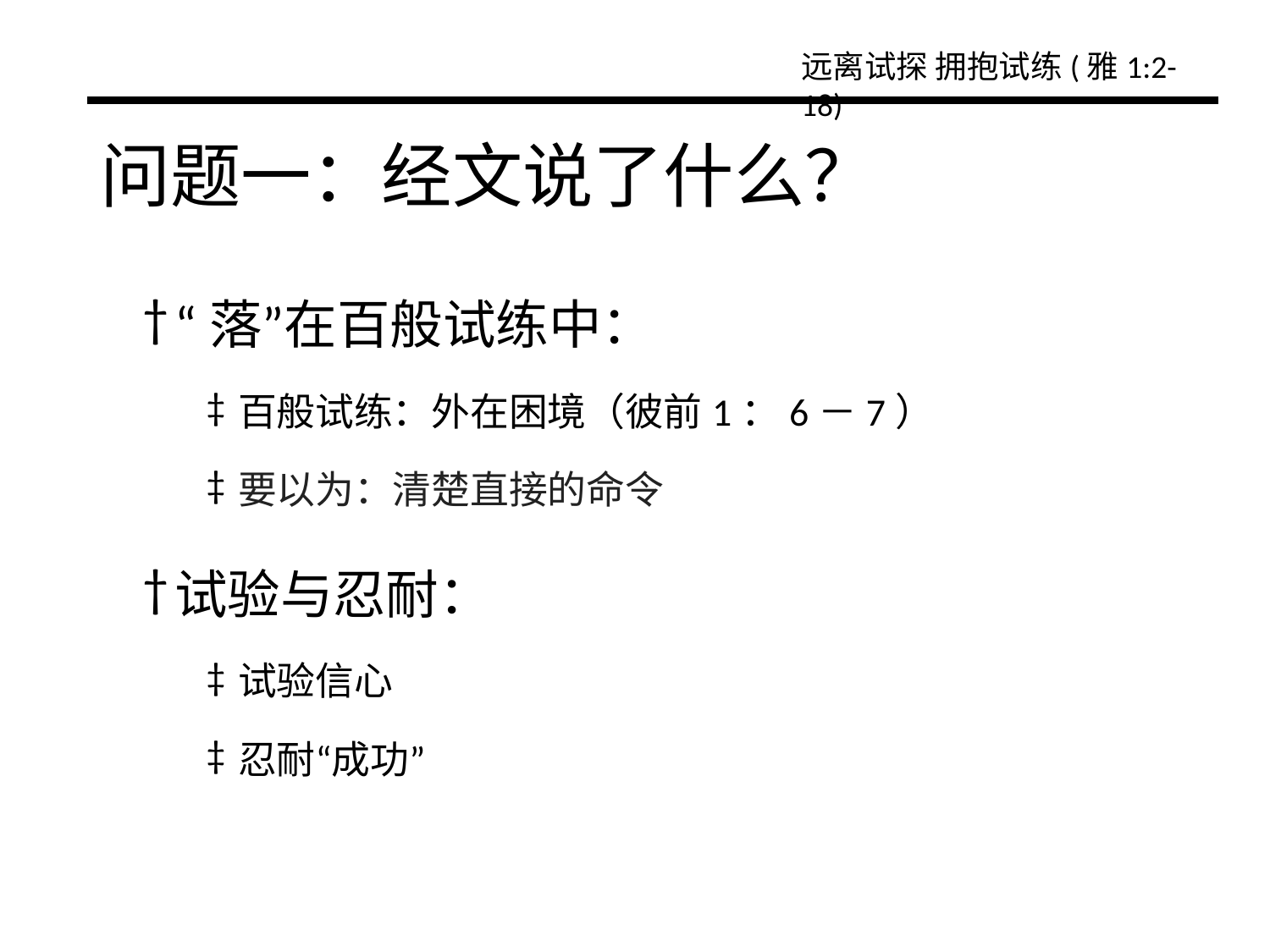

# 问题一：经文说了什么？
“落”在百般试练中：
百般试练：外在困境（彼前1：6－7）
要以为：清楚直接的命令
试验与忍耐：
试验信心
忍耐“成功”